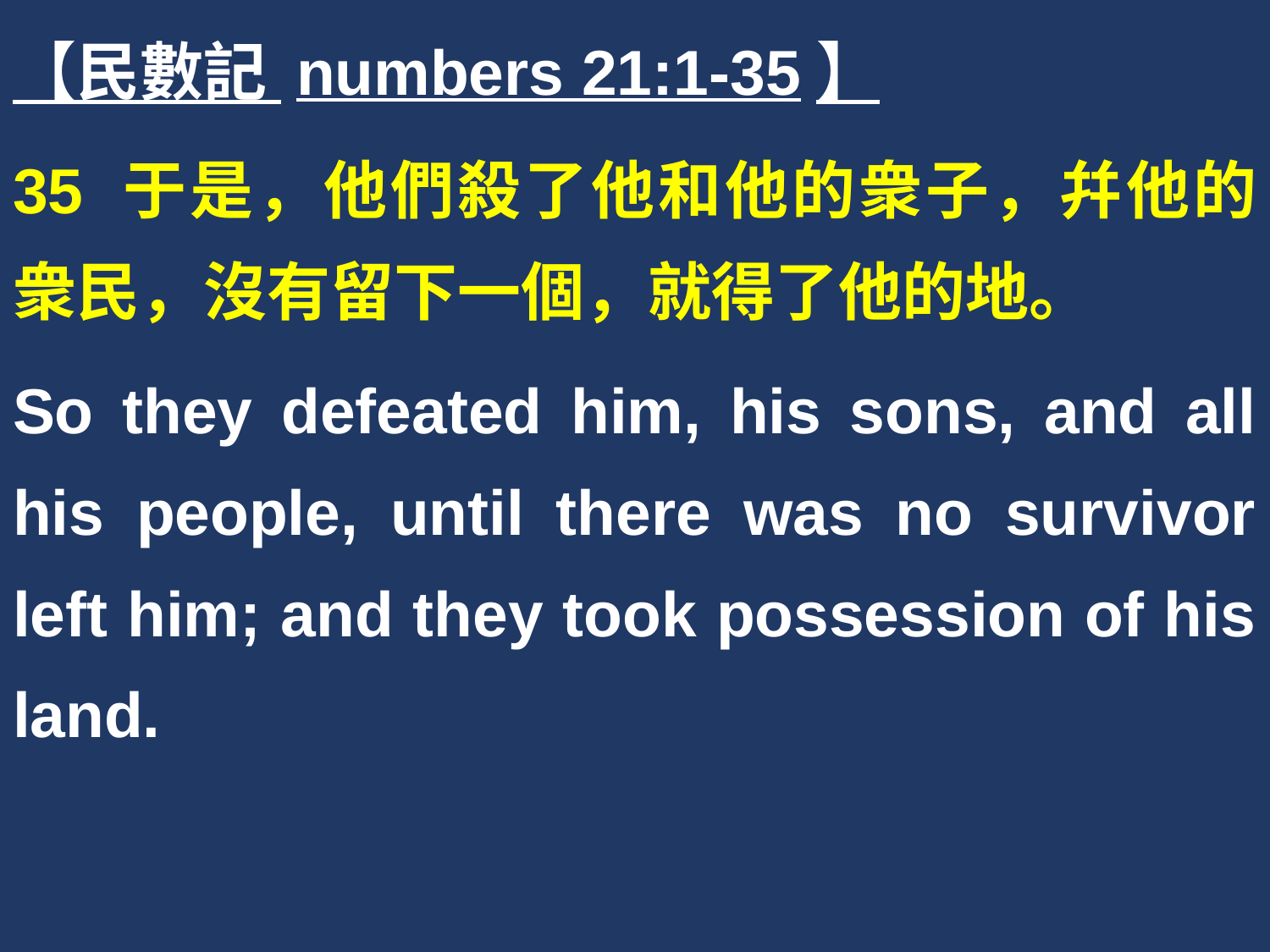

【民數記 numbers 21:1-35】
35 于是，他們殺了他和他的衆子，幷他的衆民，沒有留下一個，就得了他的地。
So they defeated him, his sons, and all his people, until there was no survivor left him; and they took possession of his land.